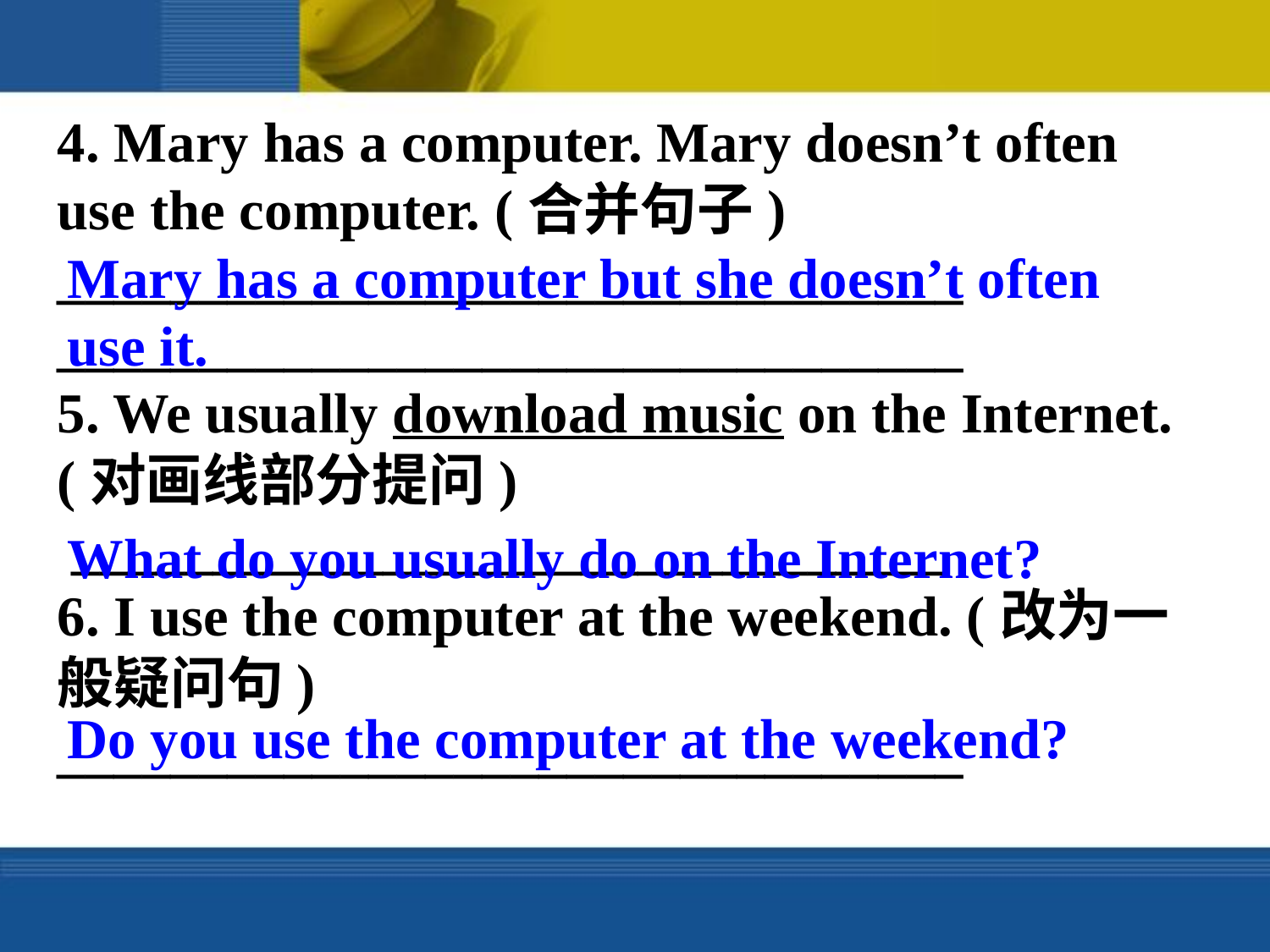

4. Mary has a computer. Mary doesn’t often use the computer. (合并句子)
________________________________
________________________________
5. We usually download music on the Internet. (对画线部分提问)
 _______________________________
6. I use the computer at the weekend. (改为一般疑问句)
________________________________
Mary has a computer but she doesn’t often use it.
What do you usually do on the Internet?
Do you use the computer at the weekend?